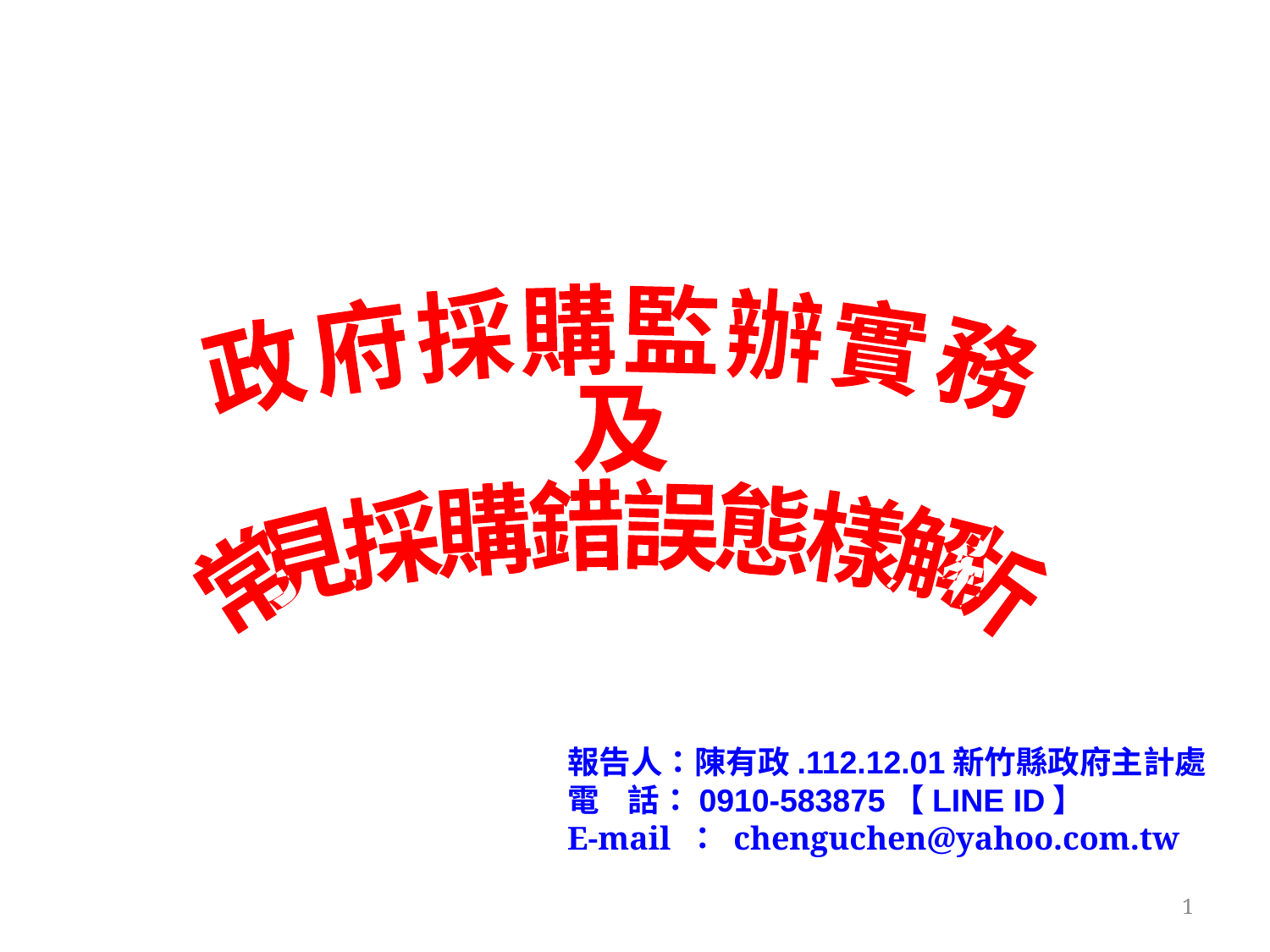

政府採購監辦實務
及
常見採購錯誤態樣解析
報告人：陳有政.112.12.01新竹縣政府主計處
電    話：0910-583875【LINE ID】
E-mail ： chenguchen@yahoo.com.tw
1